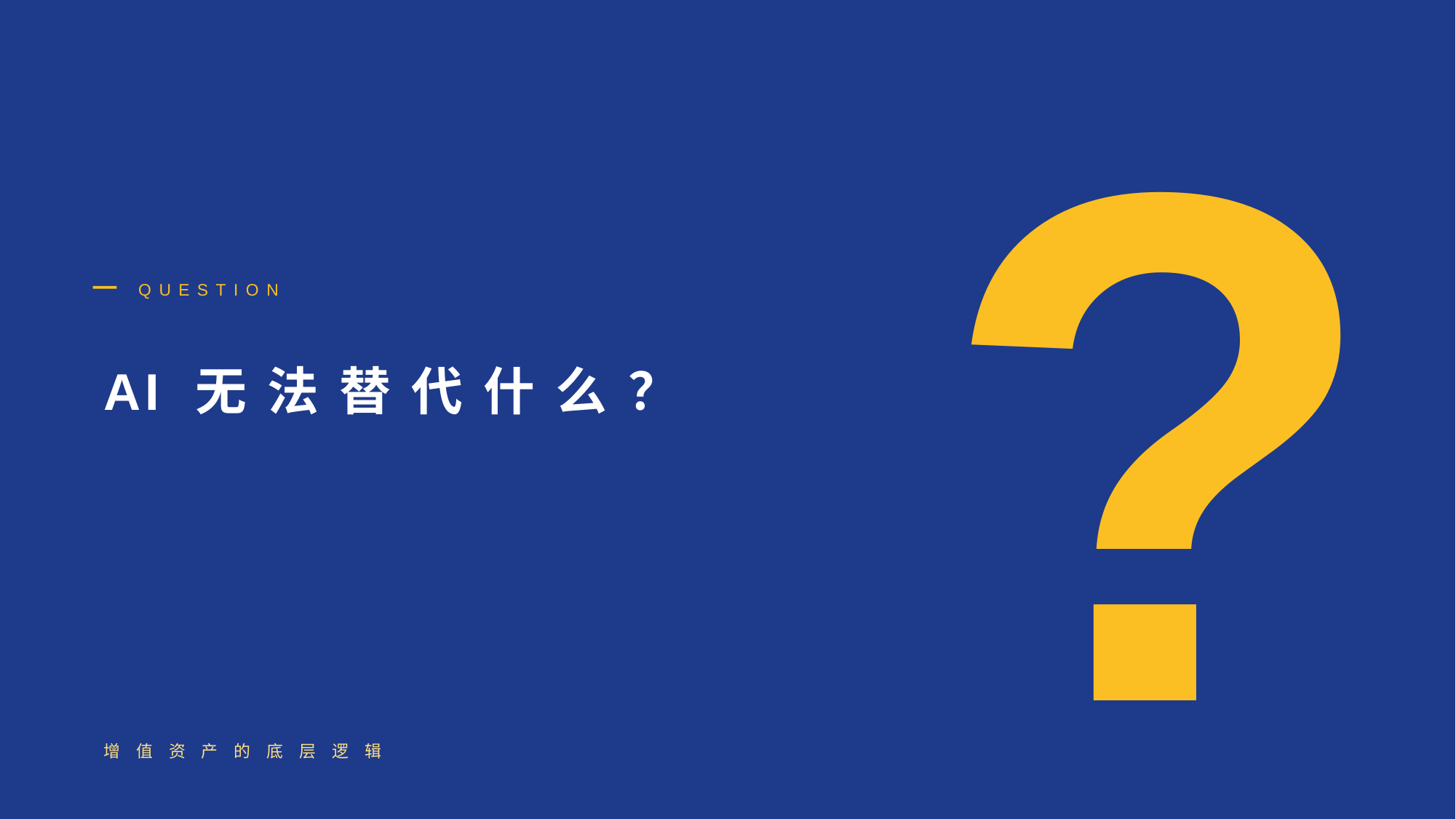

?
QUESTION

AI 无 法 替 代 什 么 ？
增 值 资 产 的 底 层 逻 辑